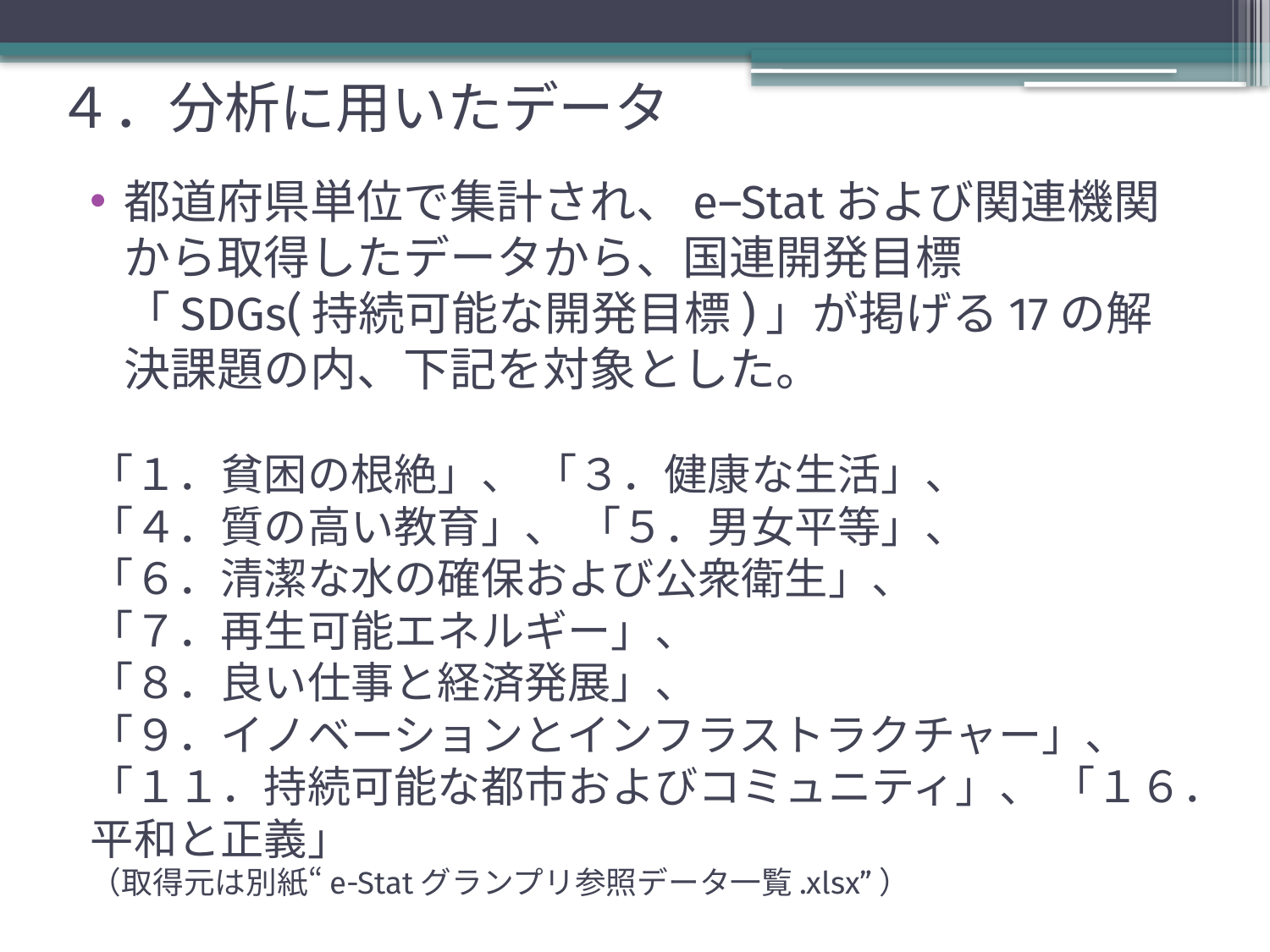

# ４．分析に用いたデータ
都道府県単位で集計され、e―Statおよび関連機関から取得したデータから、国連開発目標「SDGs(持続可能な開発目標)」が掲げる17の解決課題の内、下記を対象とした。

「１．貧困の根絶」、 「３．健康な生活」、
「４．質の高い教育」、 「５．男女平等」、
「６．清潔な水の確保および公衆衛生」、
「７．再生可能エネルギー」、
「８．良い仕事と経済発展」、
「９．イノベーションとインフラストラクチャー」、
「１１．持続可能な都市およびコミュニティ」、 「１６．平和と正義」
（取得元は別紙“e-Statグランプリ参照データ一覧.xlsx”）